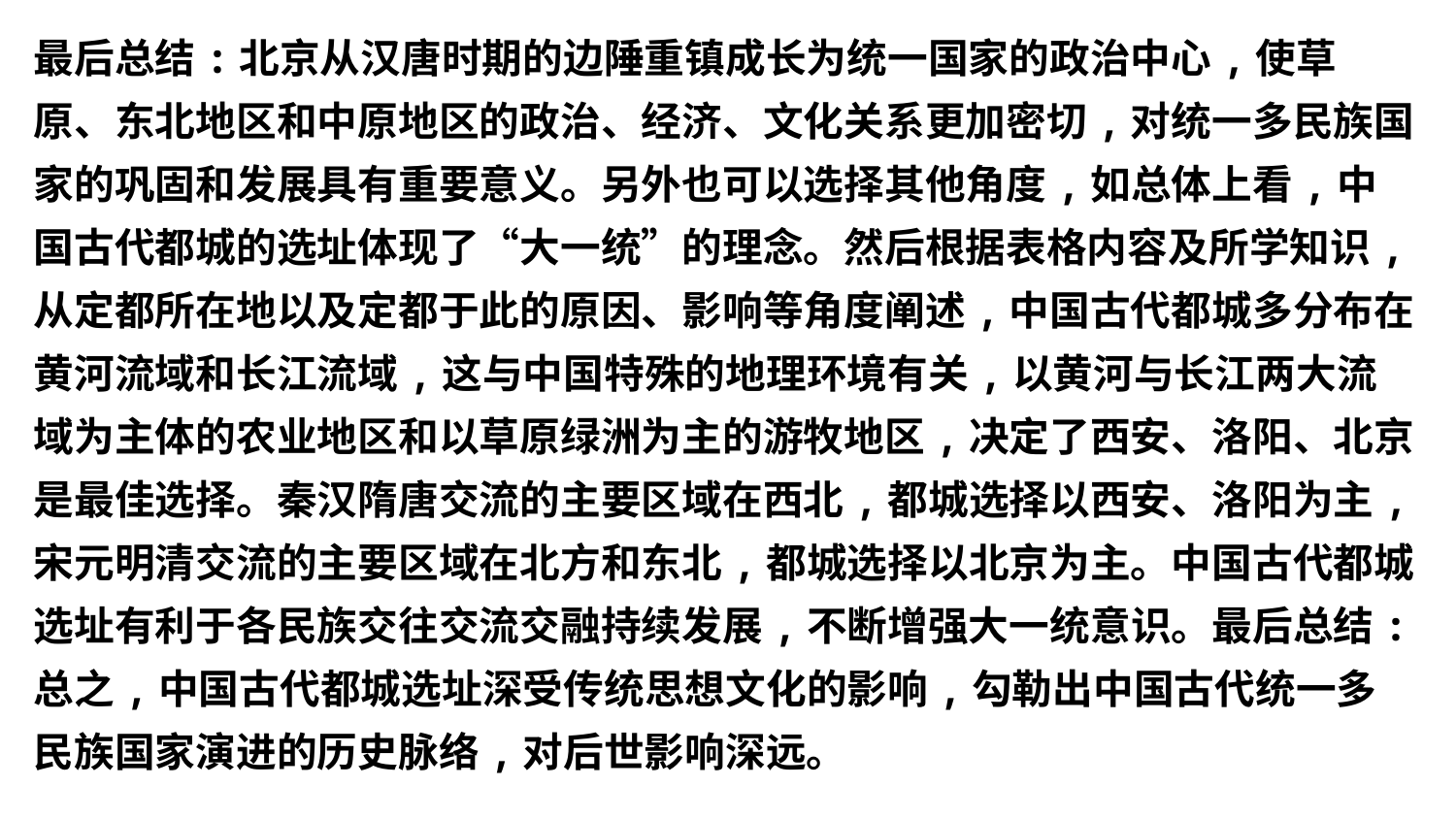

最后总结:北京从汉唐时期的边陲重镇成长为统一国家的政治中心,使草原、东北地区和中原地区的政治、经济、文化关系更加密切,对统一多民族国家的巩固和发展具有重要意义。另外也可以选择其他角度,如总体上看,中国古代都城的选址体现了“大一统”的理念。然后根据表格内容及所学知识,从定都所在地以及定都于此的原因、影响等角度阐述,中国古代都城多分布在黄河流域和长江流域,这与中国特殊的地理环境有关,以黄河与长江两大流域为主体的农业地区和以草原绿洲为主的游牧地区,决定了西安、洛阳、北京是最佳选择。秦汉隋唐交流的主要区域在西北,都城选择以西安、洛阳为主,宋元明清交流的主要区域在北方和东北,都城选择以北京为主。中国古代都城选址有利于各民族交往交流交融持续发展,不断增强大一统意识。最后总结:总之,中国古代都城选址深受传统思想文化的影响,勾勒出中国古代统一多民族国家演进的历史脉络,对后世影响深远。